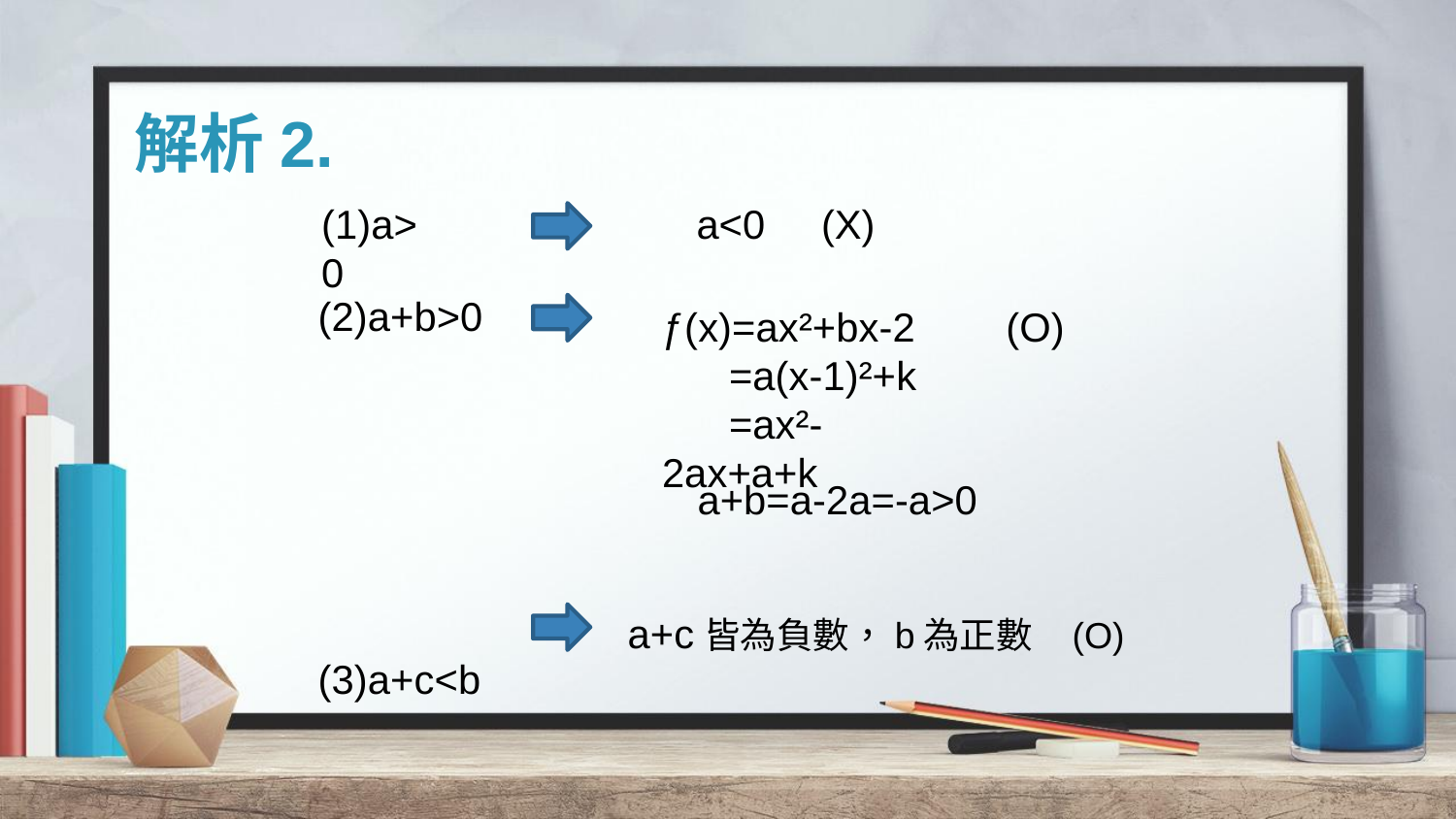

# 解析2.
(1)a>0
a<0     (X)

(2)a+b>0

ƒ(x)=ax²+bx-2
      =a(x-1)²+k
      =ax²-2ax+a+k

(O)
a+b=a-2a=-a>0
 (3)a+c<b
a+c皆為負數，b為正數   (O)